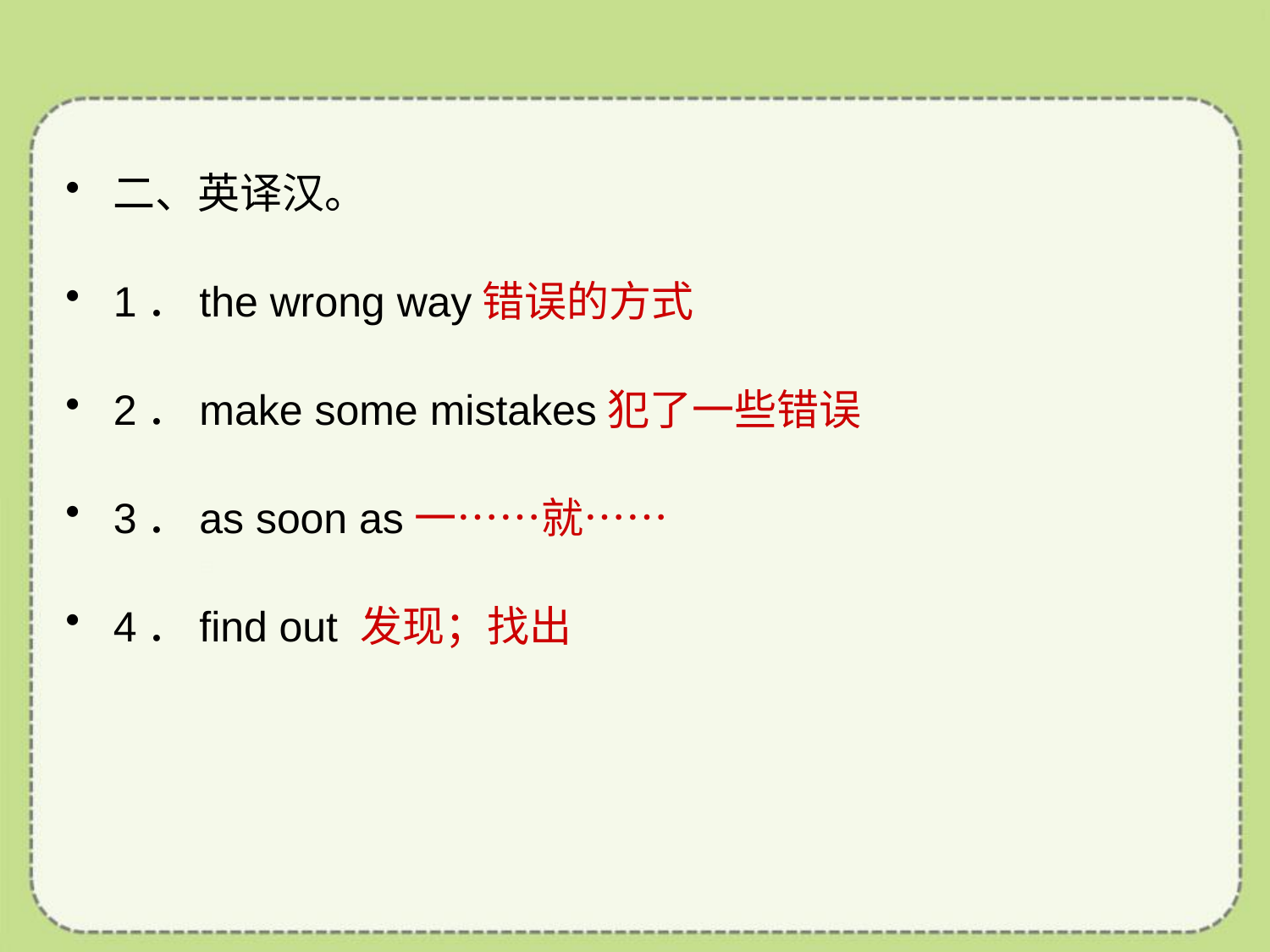

二、英译汉。

1．the wrong way错误的方式

2．make some mistakes犯了一些错误

3．as soon as一……就……

4．find out 发现；找出